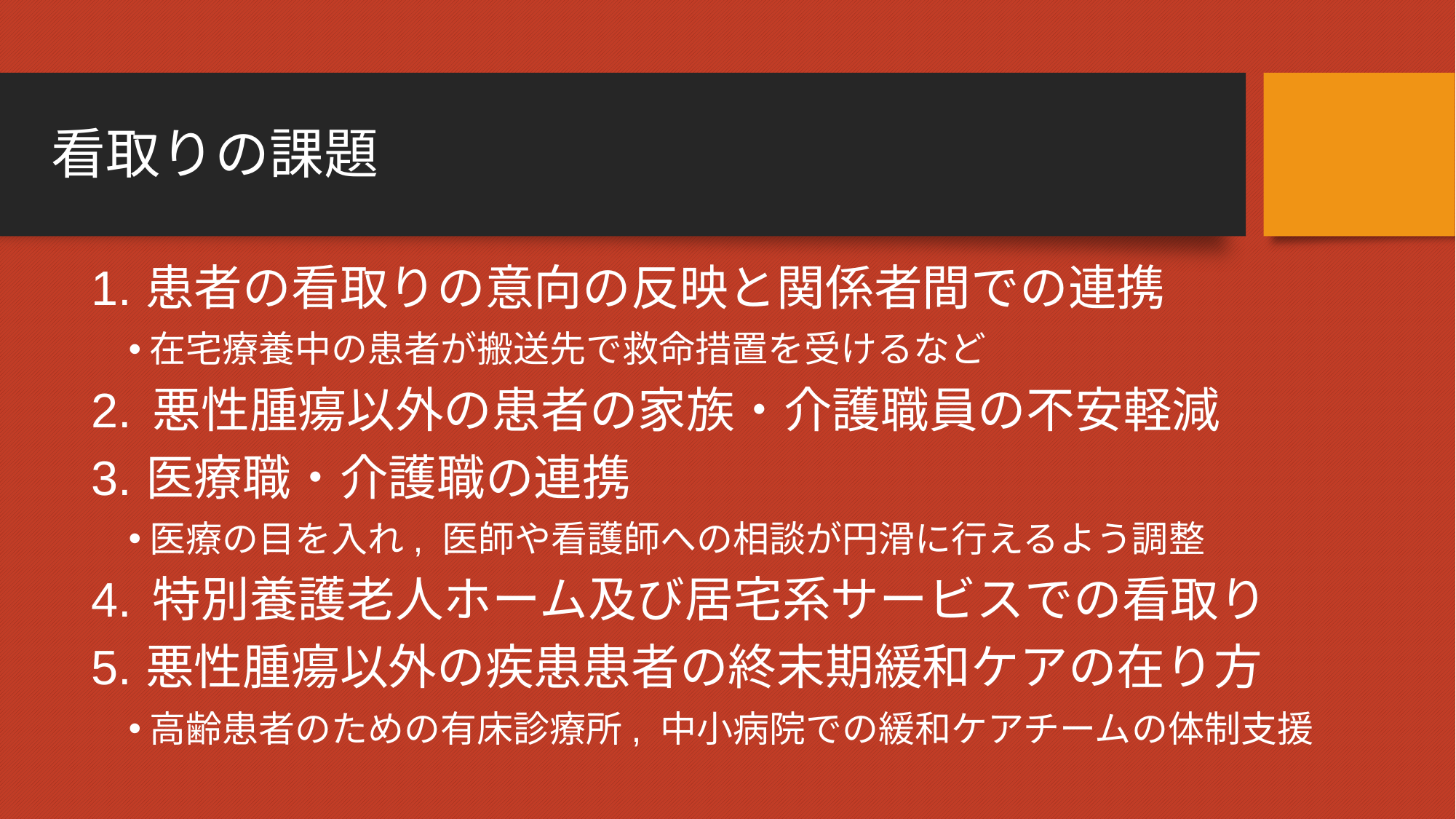

# 看取りの課題
患者の看取りの意向の反映と関係者間での連携
在宅療養中の患者が搬送先で救命措置を受けるなど
悪性腫瘍以外の患者の家族・介護職員の不安軽減
医療職・介護職の連携
医療の目を入れ, 医師や看護師への相談が円滑に行えるよう調整
特別養護老人ホーム及び居宅系サービスでの看取り
悪性腫瘍以外の疾患患者の終末期緩和ケアの在り方
高齢患者のための有床診療所, 中小病院での緩和ケアチームの体制支援